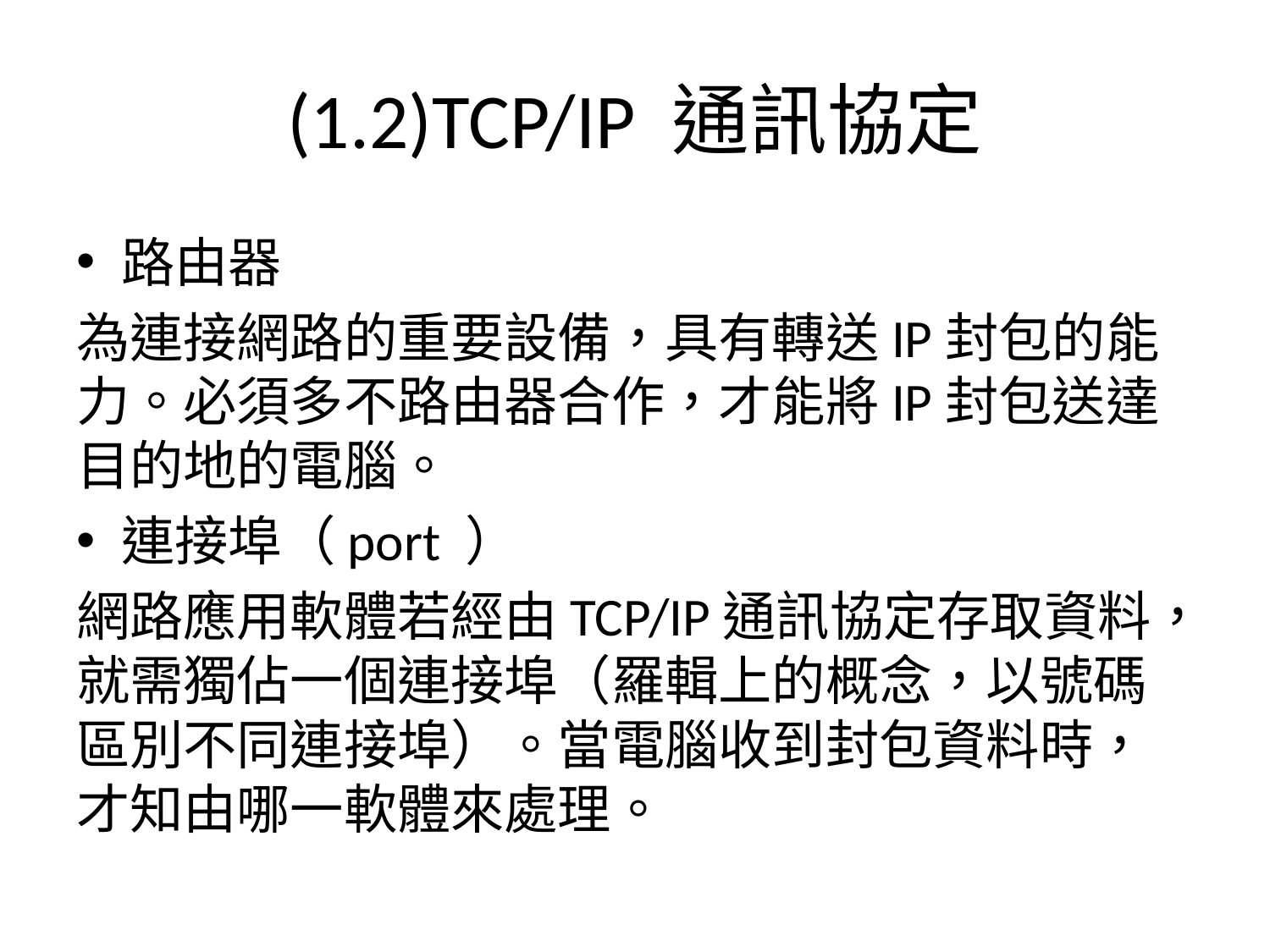

# (1.2)TCP/IP 通訊協定
路由器
為連接網路的重要設備，具有轉送IP封包的能力。必須多不路由器合作，才能將IP封包送達目的地的電腦。
連接埠（port ）
網路應用軟體若經由TCP/IP通訊協定存取資料，就需獨佔一個連接埠（羅輯上的概念，以號碼區別不同連接埠）。當電腦收到封包資料時，才知由哪一軟體來處理。